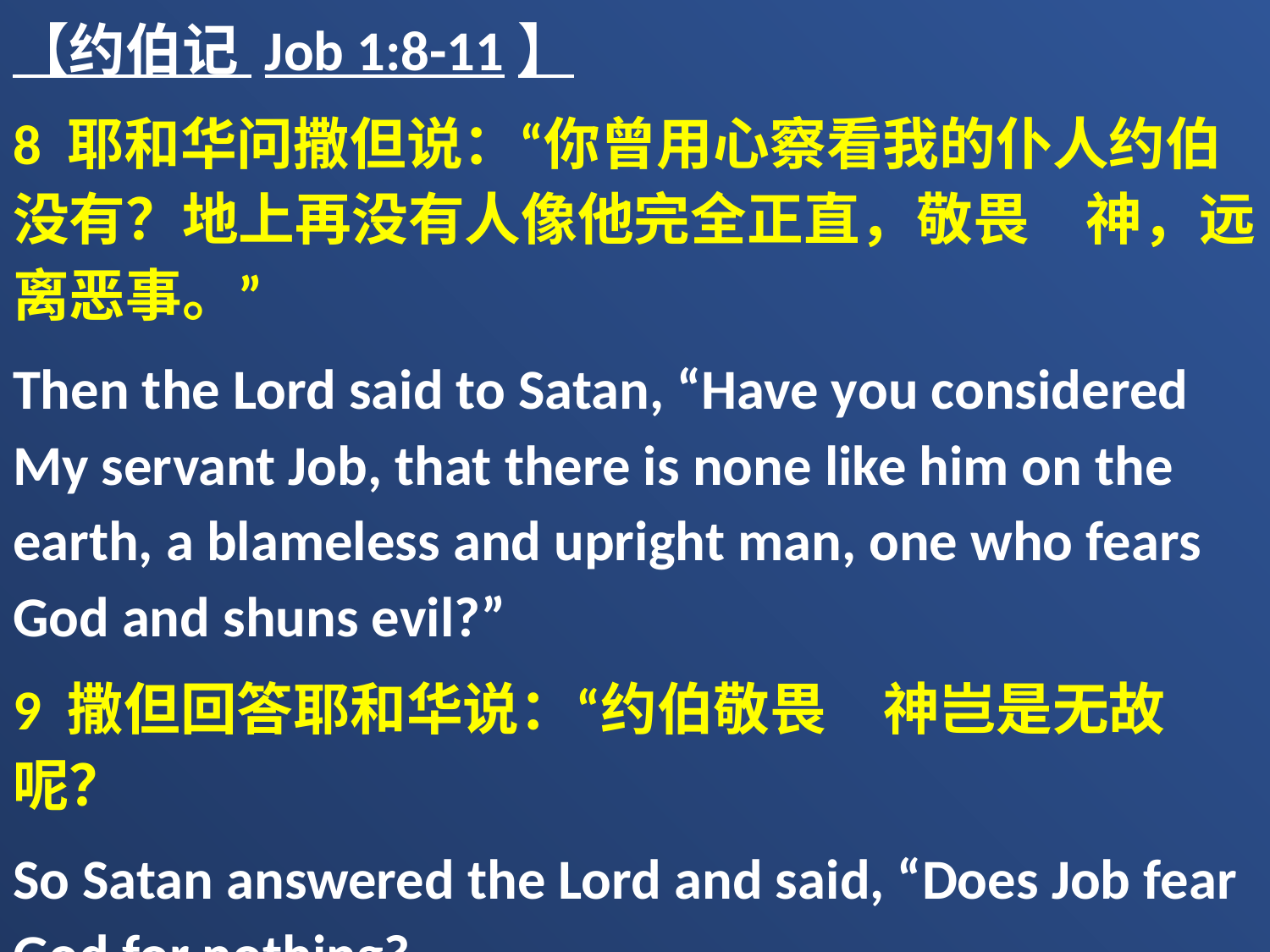

【约伯记 Job 1:8-11】
8 耶和华问撒但说：“你曾用心察看我的仆人约伯没有？地上再没有人像他完全正直，敬畏　神，远离恶事。”
Then the Lord said to Satan, “Have you considered My servant Job, that there is none like him on the earth, a blameless and upright man, one who fears God and shuns evil?”
9 撒但回答耶和华说：“约伯敬畏　神岂是无故呢？
So Satan answered the Lord and said, “Does Job fear God for nothing?